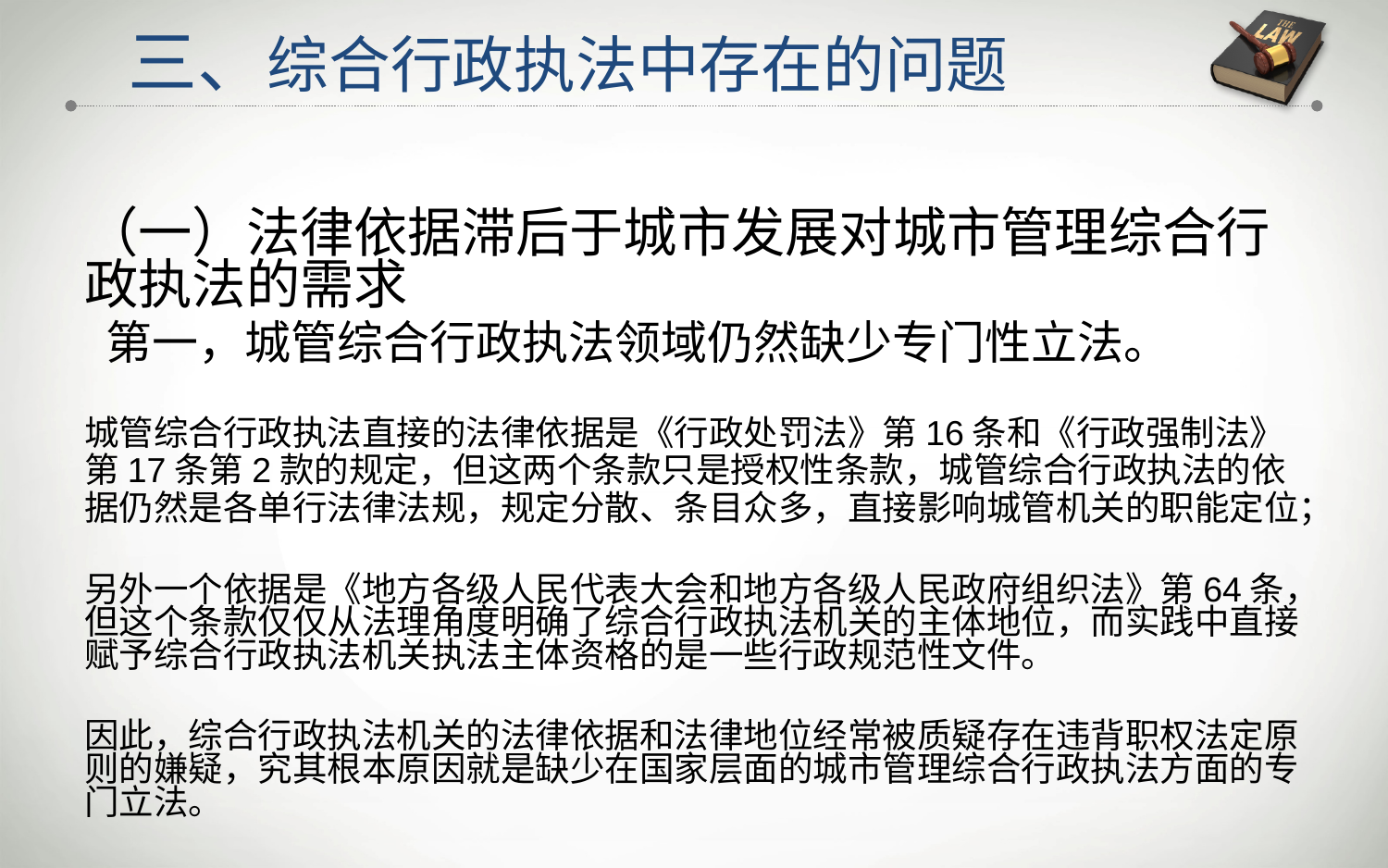

三、综合行政执法中存在的问题

（一）法律依据滞后于城市发展对城市管理综合行政执法的需求
 第一，城管综合行政执法领域仍然缺少专门性立法。

城管综合行政执法直接的法律依据是《行政处罚法》第16条和《行政强制法》第17条第2款的规定，但这两个条款只是授权性条款，城管综合行政执法的依据仍然是各单行法律法规，规定分散、条目众多，直接影响城管机关的职能定位；

另外一个依据是《地方各级人民代表大会和地方各级人民政府组织法》第64条，但这个条款仅仅从法理角度明确了综合行政执法机关的主体地位，而实践中直接赋予综合行政执法机关执法主体资格的是一些行政规范性文件。

因此，综合行政执法机关的法律依据和法律地位经常被质疑存在违背职权法定原则的嫌疑，究其根本原因就是缺少在国家层面的城市管理综合行政执法方面的专门立法。